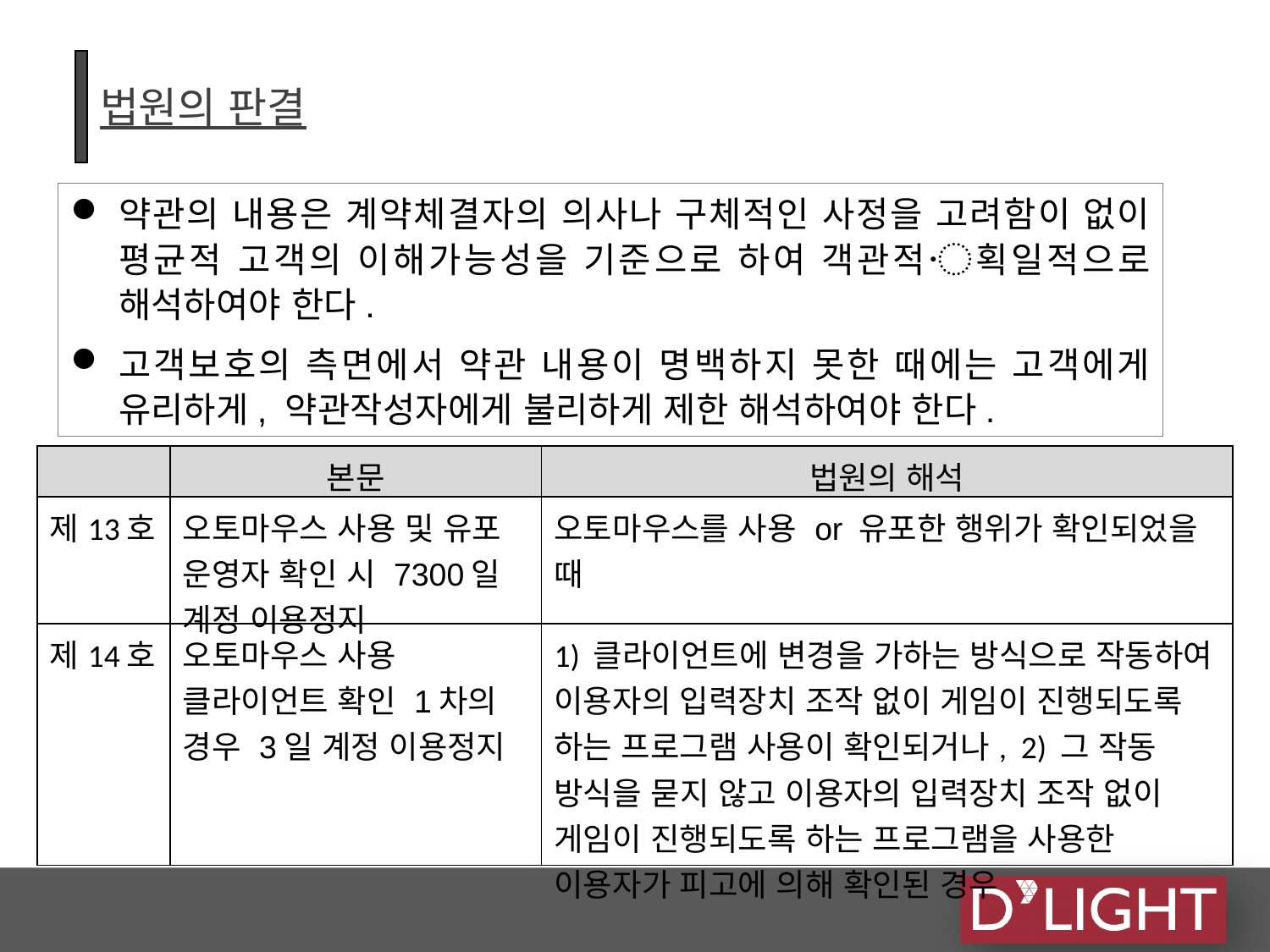

# 법원의 판결
약관의 내용은 계약체결자의 의사나 구체적인 사정을 고려함이 없이 평균적 고객의 이해가능성을 기준으로 하여 객관적〮획일적으로 해석하여야 한다.
고객보호의 측면에서 약관 내용이 명백하지 못한 때에는 고객에게 유리하게, 약관작성자에게 불리하게 제한 해석하여야 한다.
|  | 본문 | 법원의 해석 |
| --- | --- | --- |
| 제13호 | 오토마우스 사용 및 유포 운영자 확인 시 7300일 계정 이용정지 | 오토마우스를 사용 or 유포한 행위가 확인되었을 때 |
| 제14호 | 오토마우스 사용 클라이언트 확인 1차의 경우 3일 계정 이용정지 | 1) 클라이언트에 변경을 가하는 방식으로 작동하여 이용자의 입력장치 조작 없이 게임이 진행되도록 하는 프로그램 사용이 확인되거나, 2) 그 작동 방식을 묻지 않고 이용자의 입력장치 조작 없이 게임이 진행되도록 하는 프로그램을 사용한 이용자가 피고에 의해 확인된 경우 |